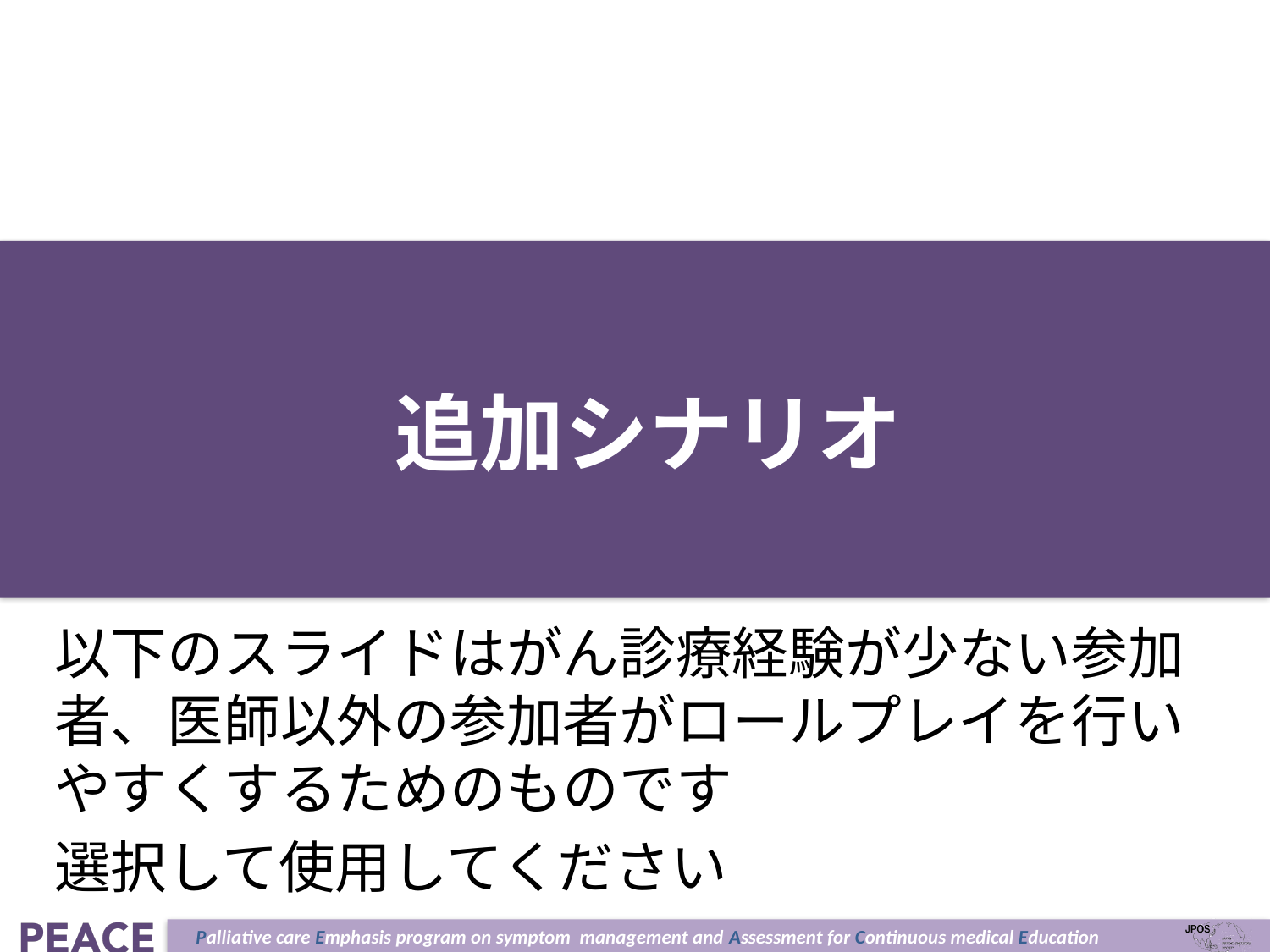

# 追加シナリオ
以下のスライドはがん診療経験が少ない参加者、医師以外の参加者がロールプレイを行いやすくするためのものです
選択して使用してください